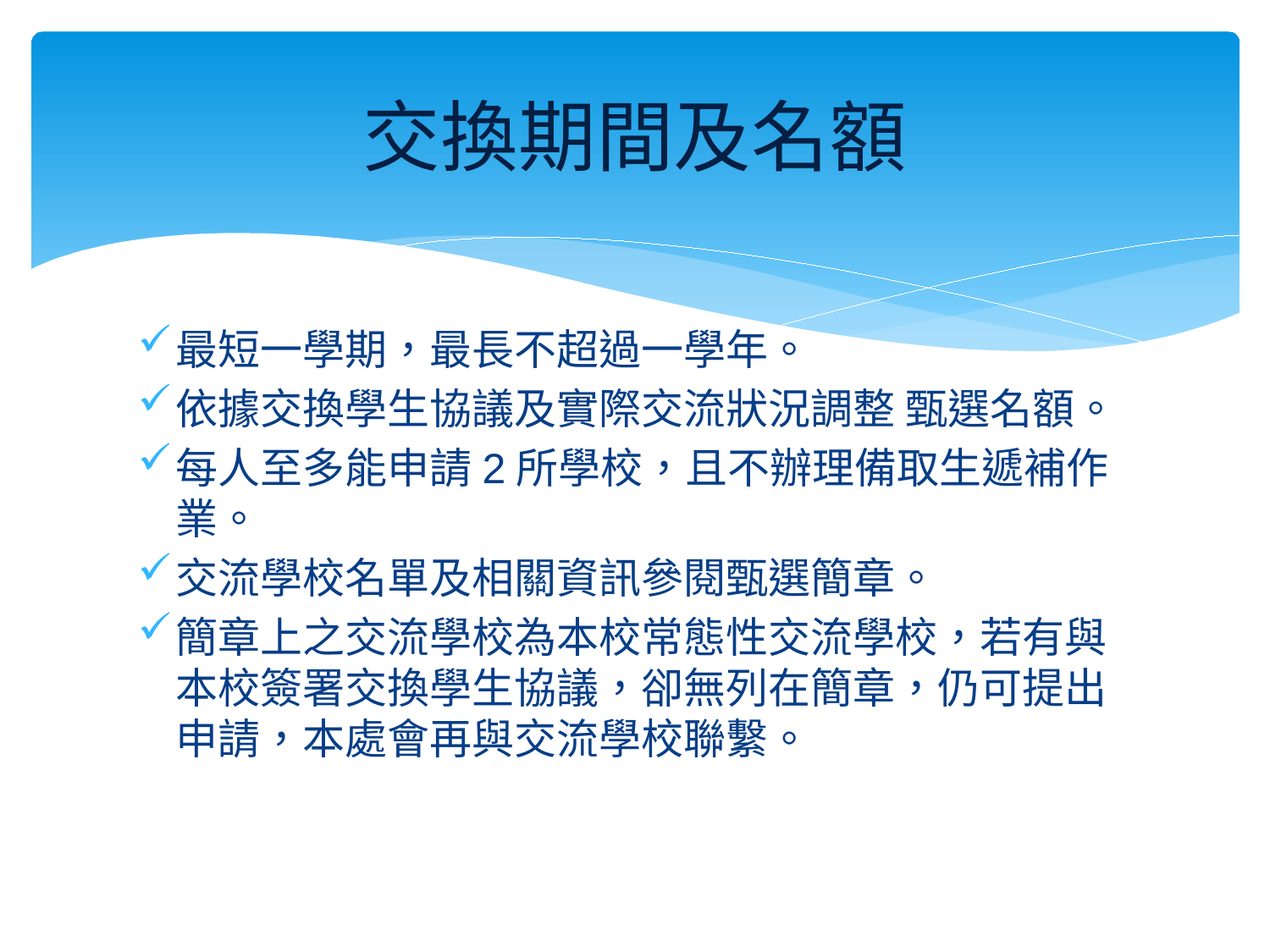

# 交換期間及名額
最短一學期，最長不超過一學年。
依據交換學生協議及實際交流狀況調整 甄選名額。
每人至多能申請2所學校，且不辦理備取生遞補作業。
交流學校名單及相關資訊參閱甄選簡章。
簡章上之交流學校為本校常態性交流學校，若有與本校簽署交換學生協議，卻無列在簡章，仍可提出申請，本處會再與交流學校聯繫。